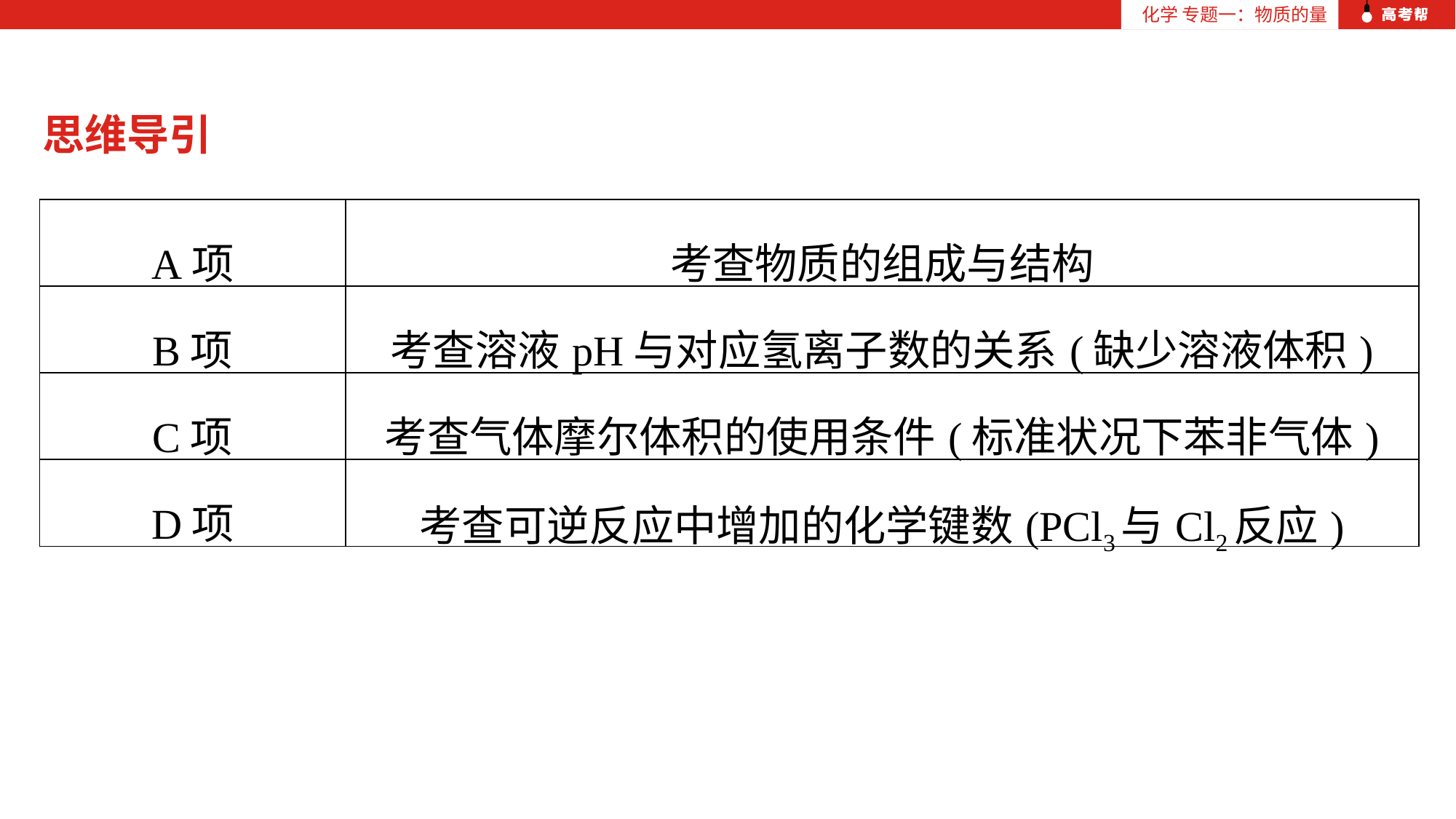

化学 专题一：物质的量
思维导引
| A项 | 考查物质的组成与结构 |
| --- | --- |
| B项 | 考查溶液pH与对应氢离子数的关系(缺少溶液体积) |
| C项 | 考查气体摩尔体积的使用条件(标准状况下苯非气体) |
| D项 | 考查可逆反应中增加的化学键数(PCl3与Cl2反应) |